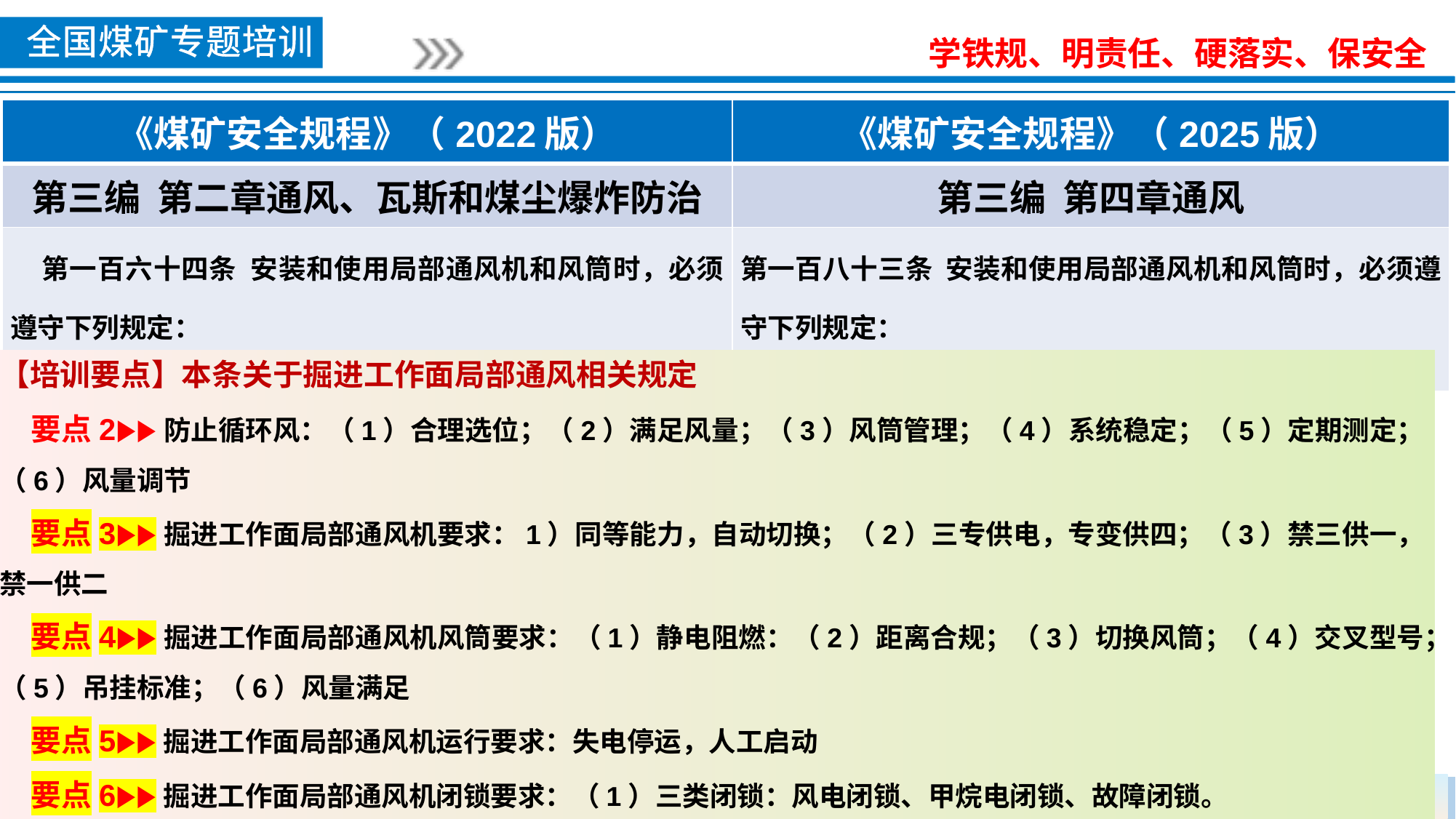

| 《煤矿安全规程》（2022版） | 《煤矿安全规程》（2025版） |
| --- | --- |
| 第三编 第二章通风、瓦斯和煤尘爆炸防治 | 第三编 第四章通风 |
| 第一百六十四条 安装和使用局部通风机和风筒时，必须遵守下列规定： | 第一百八十三条 安装和使用局部通风机和风筒时，必须遵守下列规定： |
【培训要点】本条关于掘进工作面局部通风相关规定
要点2▶▶防止循环风：（1）合理选位；（2）满足风量；（3）风筒管理；（4）系统稳定；（5）定期测定；（6）风量调节
要点3▶▶掘进工作面局部通风机要求：1）同等能力，自动切换；（2）三专供电，专变供四；（3）禁三供一，禁一供二
要点4▶▶掘进工作面局部通风机风筒要求：（1）静电阻燃：（2）距离合规；（3）切换风筒；（4）交叉型号；（5）吊挂标准；（6）风量满足
要点5▶▶掘进工作面局部通风机运行要求：失电停运，人工启动
要点6▶▶掘进工作面局部通风机闭锁要求：（1）三类闭锁：风电闭锁、甲烷电闭锁、故障闭锁。
（2）四项断电：停风断电、超限断电、故障断电、远程断电。（3）停风全断，停工除障：（4）半月试验，每天切换。